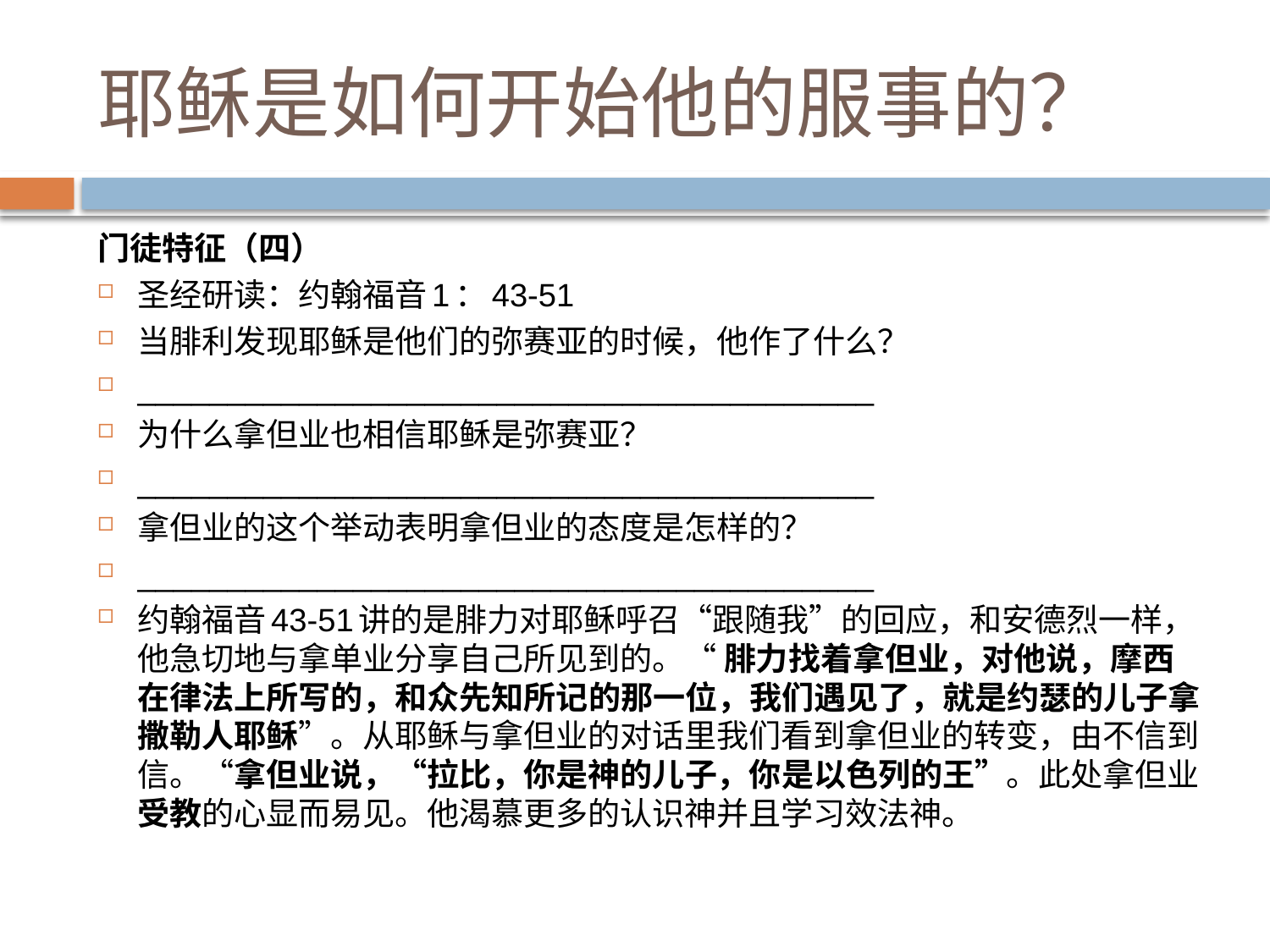

# 耶稣是如何开始他的服事的？
门徒特征（四）
圣经研读：约翰福音1：43-51
当腓利发现耶稣是他们的弥赛亚的时候，他作了什么？
_________________________________________
为什么拿但业也相信耶稣是弥赛亚？
_________________________________________
拿但业的这个举动表明拿但业的态度是怎样的？
_________________________________________
约翰福音43-51讲的是腓力对耶稣呼召“跟随我”的回应，和安德烈一样，他急切地与拿单业分享自己所见到的。“ 腓力找着拿但业，对他说，摩西在律法上所写的，和众先知所记的那一位，我们遇见了，就是约瑟的儿子拿撒勒人耶稣”。从耶稣与拿但业的对话里我们看到拿但业的转变，由不信到信。“拿但业说，“拉比，你是神的儿子，你是以色列的王”。此处拿但业受教的心显而易见。他渴慕更多的认识神并且学习效法神。